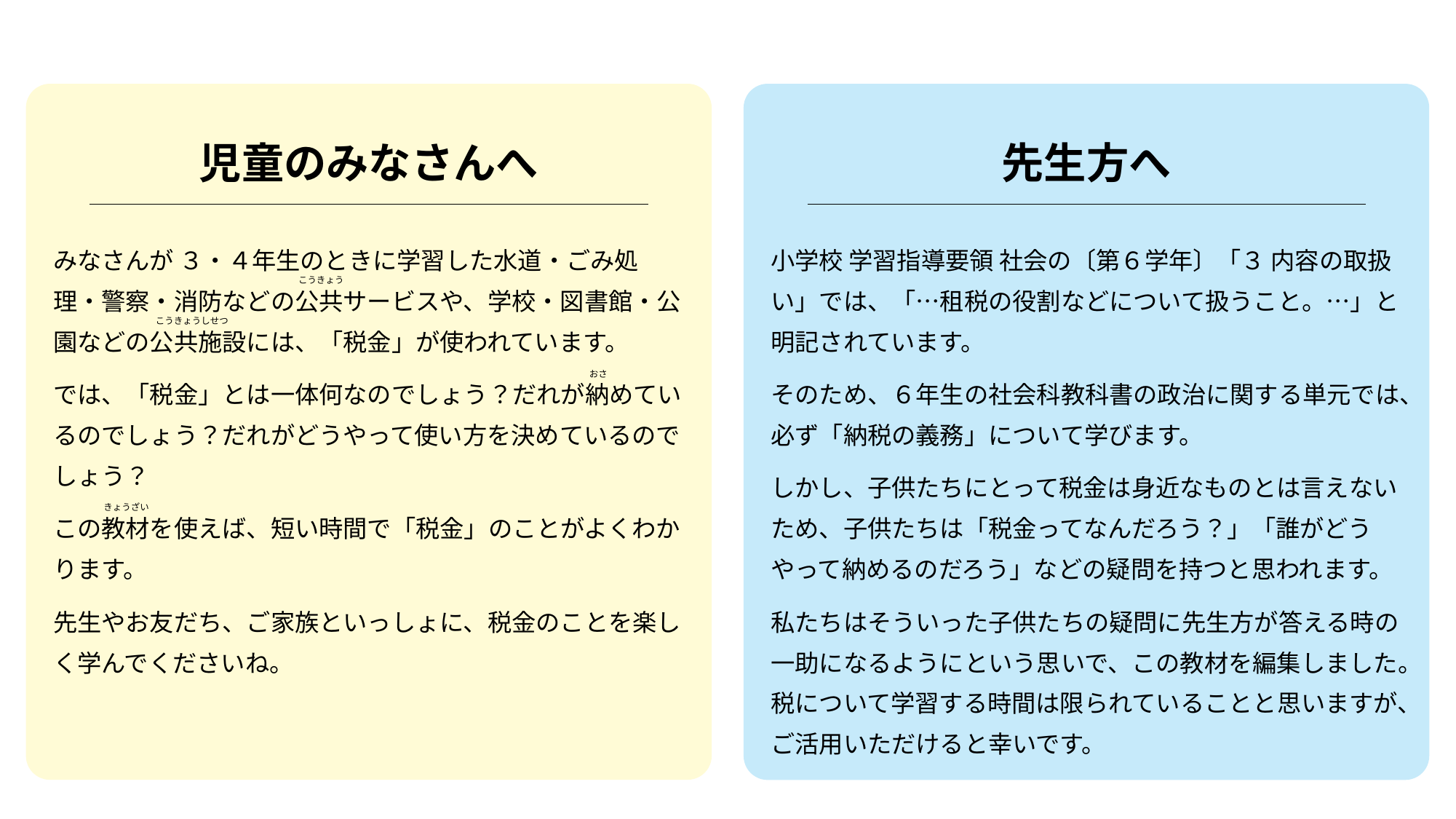

先生方へ
児童のみなさんへ
小学校 学習指導要領 社会の〔第６学年〕「３ 内容の取扱い」では、「…租税の役割などについて扱うこと。…」と明記されています。
そのため、６年生の社会科教科書の政治に関する単元では、必ず「納税の義務」について学びます。
しかし、子供たちにとって税金は身近なものとは言えないため、子供たちは「税金ってなんだろう？」「誰がどうやって納めるのだろう」などの疑問を持つと思われます。
私たちはそういった子供たちの疑問に先生方が答える時の一助になるようにという思いで、この教材を編集しました。税について学習する時間は限られていることと思いますが、ご活用いただけると幸いです。
みなさんが ３・４年生のときに学習した水道・ごみ処理・警察・消防などの公共サービスや、学校・図書館・公園などの公共施設には、「税金」が使われています。
では、「税金」とは一体何なのでしょう？だれが納めているのでしょう？だれがどうやって使い方を決めているのでしょう？
この教材を使えば、短い時間で「税金」のことがよくわかります。
先生やお友だち、ご家族といっしょに、税金のことを楽しく学んでくださいね。
こうきょう
こうきょうしせつ
おさ
きょうざい